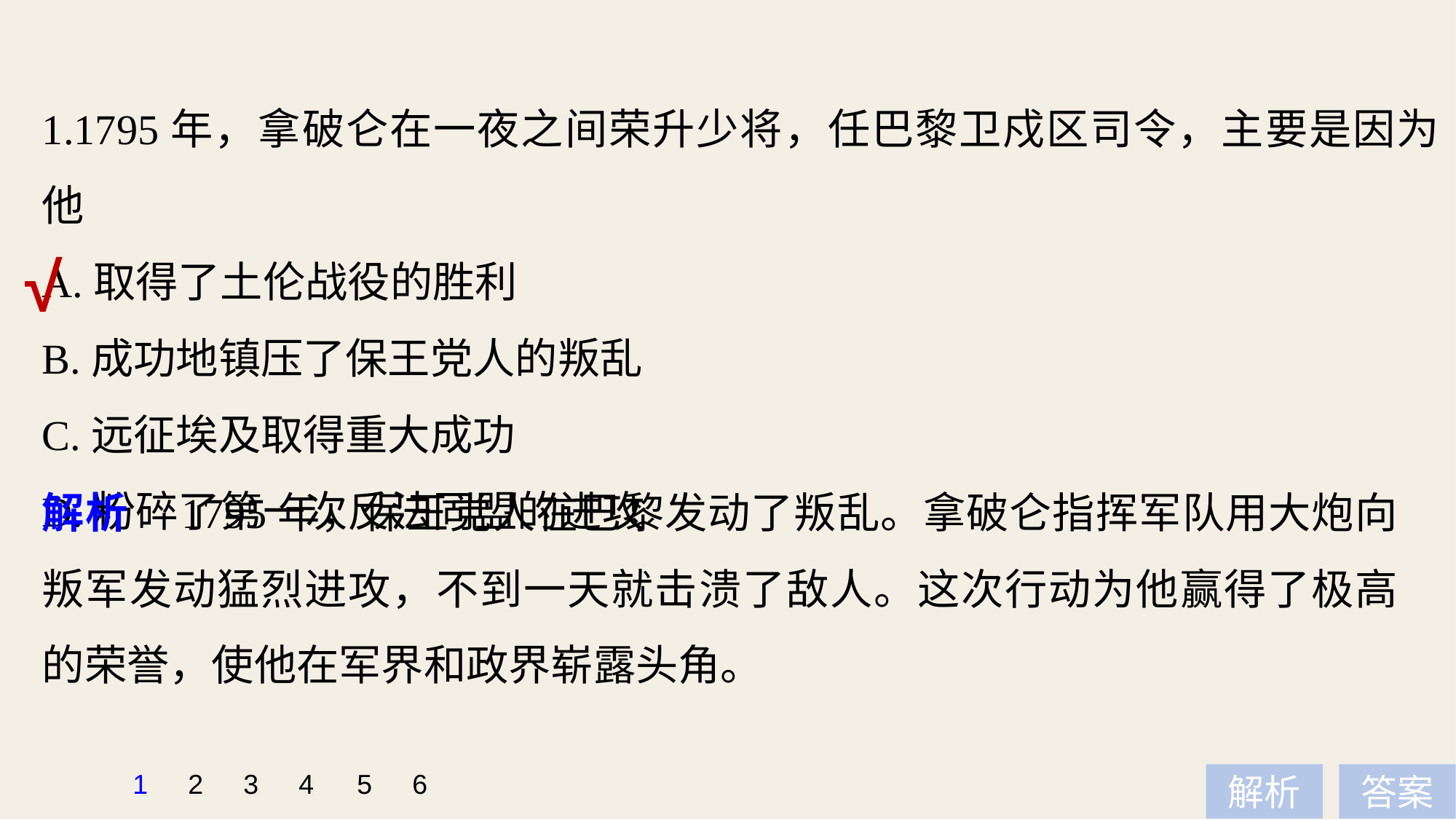

1.1795年，拿破仑在一夜之间荣升少将，任巴黎卫戍区司令，主要是因为他
A.取得了土伦战役的胜利
B.成功地镇压了保王党人的叛乱
C.远征埃及取得重大成功
D.粉碎了第一次反法同盟的进攻
√
解析　1795年，保王党人在巴黎发动了叛乱。拿破仑指挥军队用大炮向叛军发动猛烈进攻，不到一天就击溃了敌人。这次行动为他赢得了极高的荣誉，使他在军界和政界崭露头角。
1
2
3
4
5
6
解析
答案